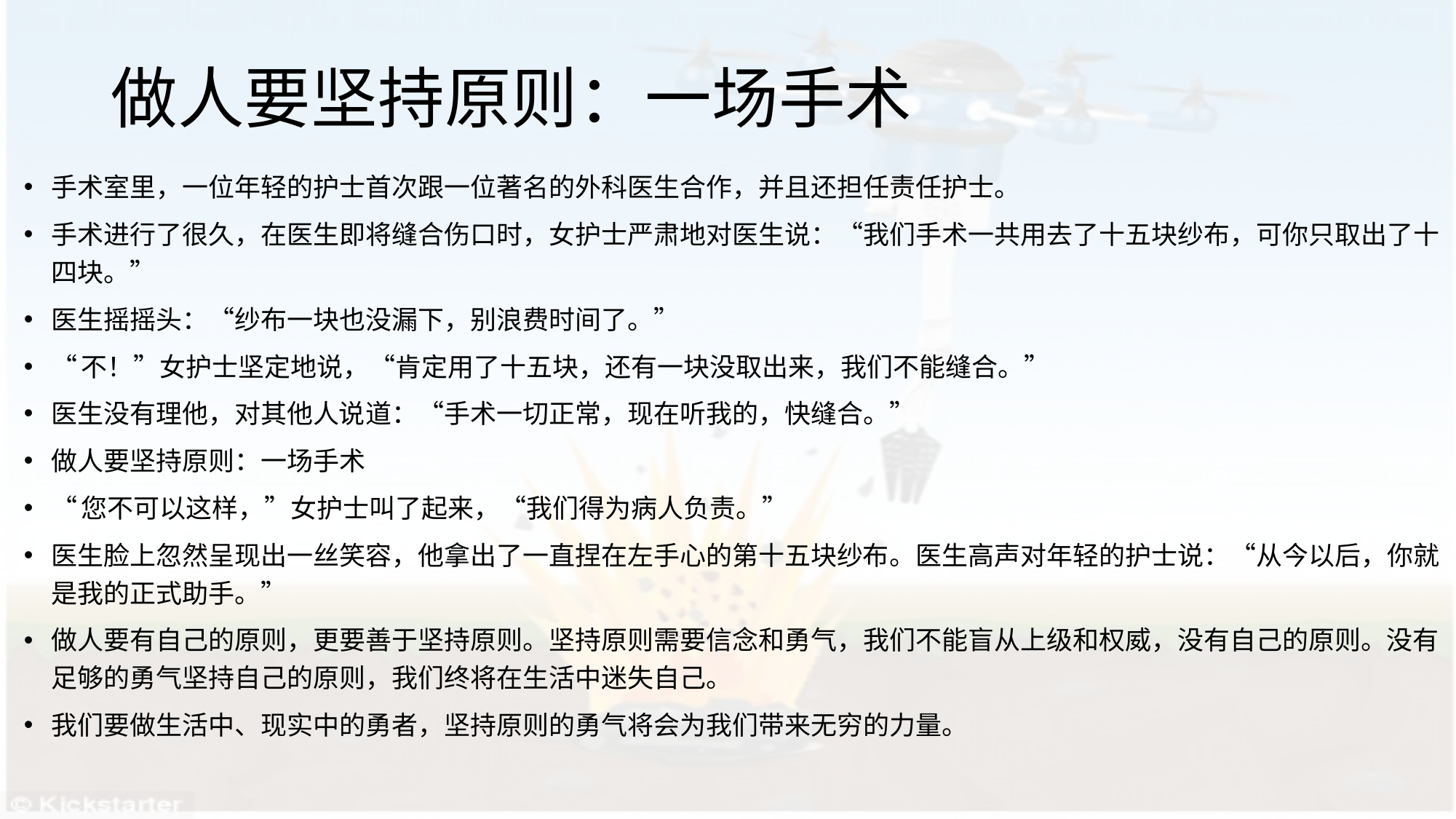

# 做人要坚持原则：一场手术
手术室里，一位年轻的护士首次跟一位著名的外科医生合作，并且还担任责任护士。
手术进行了很久，在医生即将缝合伤口时，女护士严肃地对医生说：“我们手术一共用去了十五块纱布，可你只取出了十四块。”
医生摇摇头：“纱布一块也没漏下，别浪费时间了。”
“不！”女护士坚定地说，“肯定用了十五块，还有一块没取出来，我们不能缝合。”
医生没有理他，对其他人说道：“手术一切正常，现在听我的，快缝合。”
做人要坚持原则：一场手术
“您不可以这样，”女护士叫了起来，“我们得为病人负责。”
医生脸上忽然呈现出一丝笑容，他拿出了一直捏在左手心的第十五块纱布。医生高声对年轻的护士说：“从今以后，你就是我的正式助手。”
做人要有自己的原则，更要善于坚持原则。坚持原则需要信念和勇气，我们不能盲从上级和权威，没有自己的原则。没有足够的勇气坚持自己的原则，我们终将在生活中迷失自己。
我们要做生活中、现实中的勇者，坚持原则的勇气将会为我们带来无穷的力量。